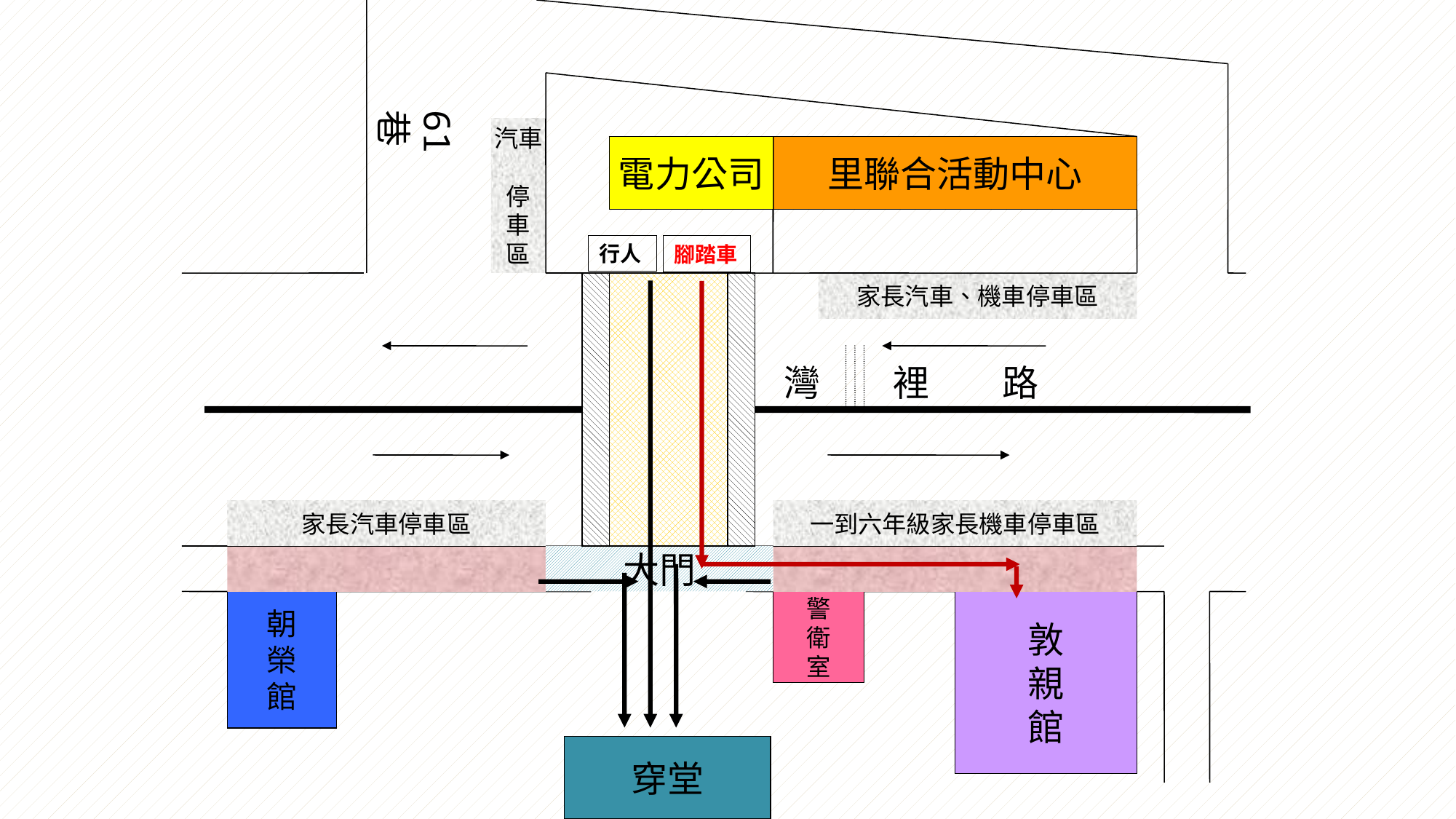

61巷
汽車

停
車
區

電力公司
里聯合活動中心

行人
腳踏車

家長汽車、機車停車區

灣　　裡　　路

家長汽車停車區
一到六年級家長機車停車區

大門

朝
榮
館

警
衛
室
敦
親
館

穿堂